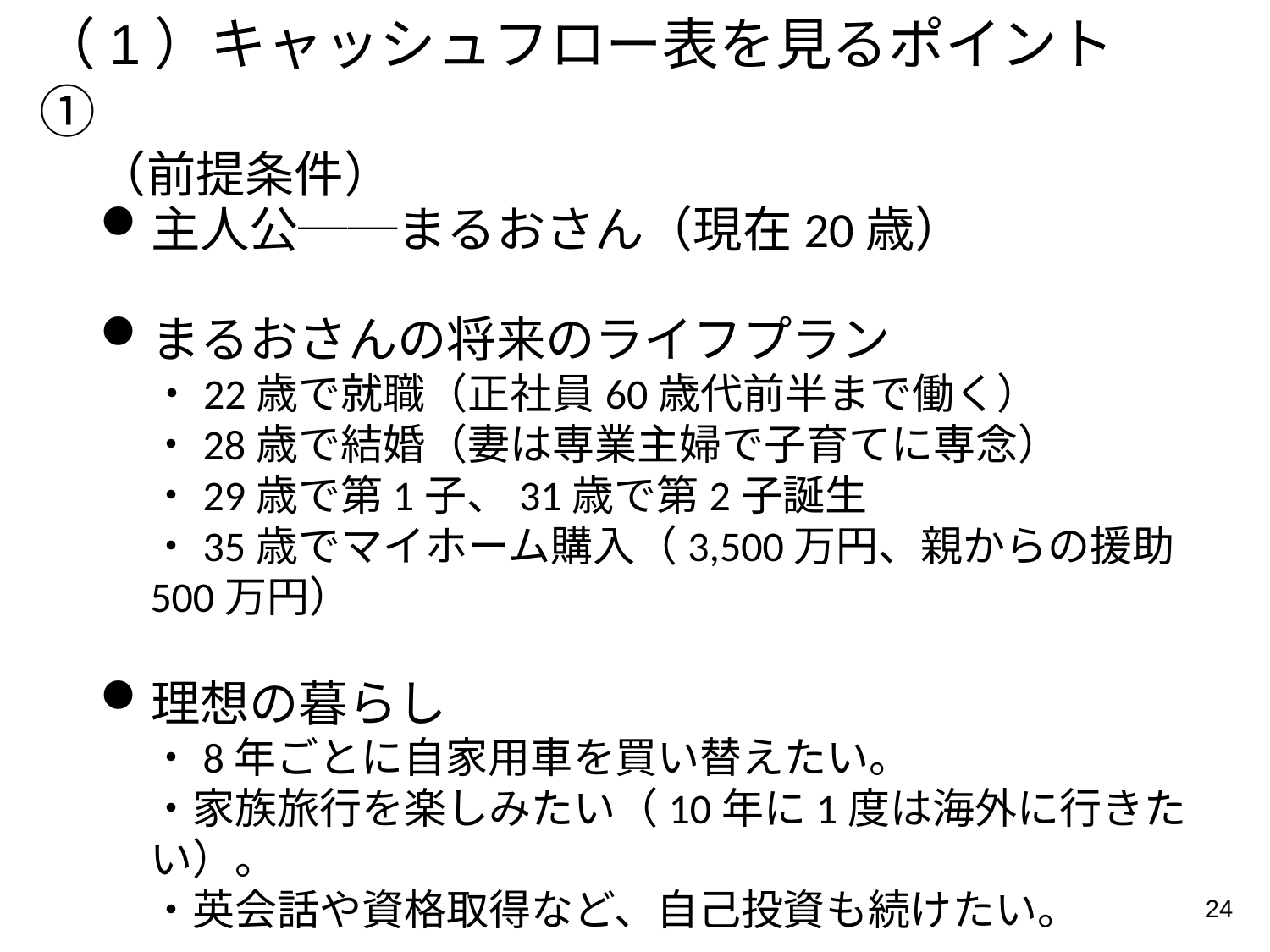

（1）キャッシュフロー表を見るポイント①
（前提条件）
主人公──まるおさん（現在20歳）

まるおさんの将来のライフプラン
・22歳で就職（正社員60歳代前半まで働く）
・28歳で結婚（妻は専業主婦で子育てに専念）
・29歳で第1子、31歳で第2子誕生
・35歳でマイホーム購入（3,500万円、親からの援助500万円）

理想の暮らし
・8年ごとに自家用車を買い替えたい。
・家族旅行を楽しみたい（10年に1度は海外に行きたい）。
・英会話や資格取得など、自己投資も続けたい。
24